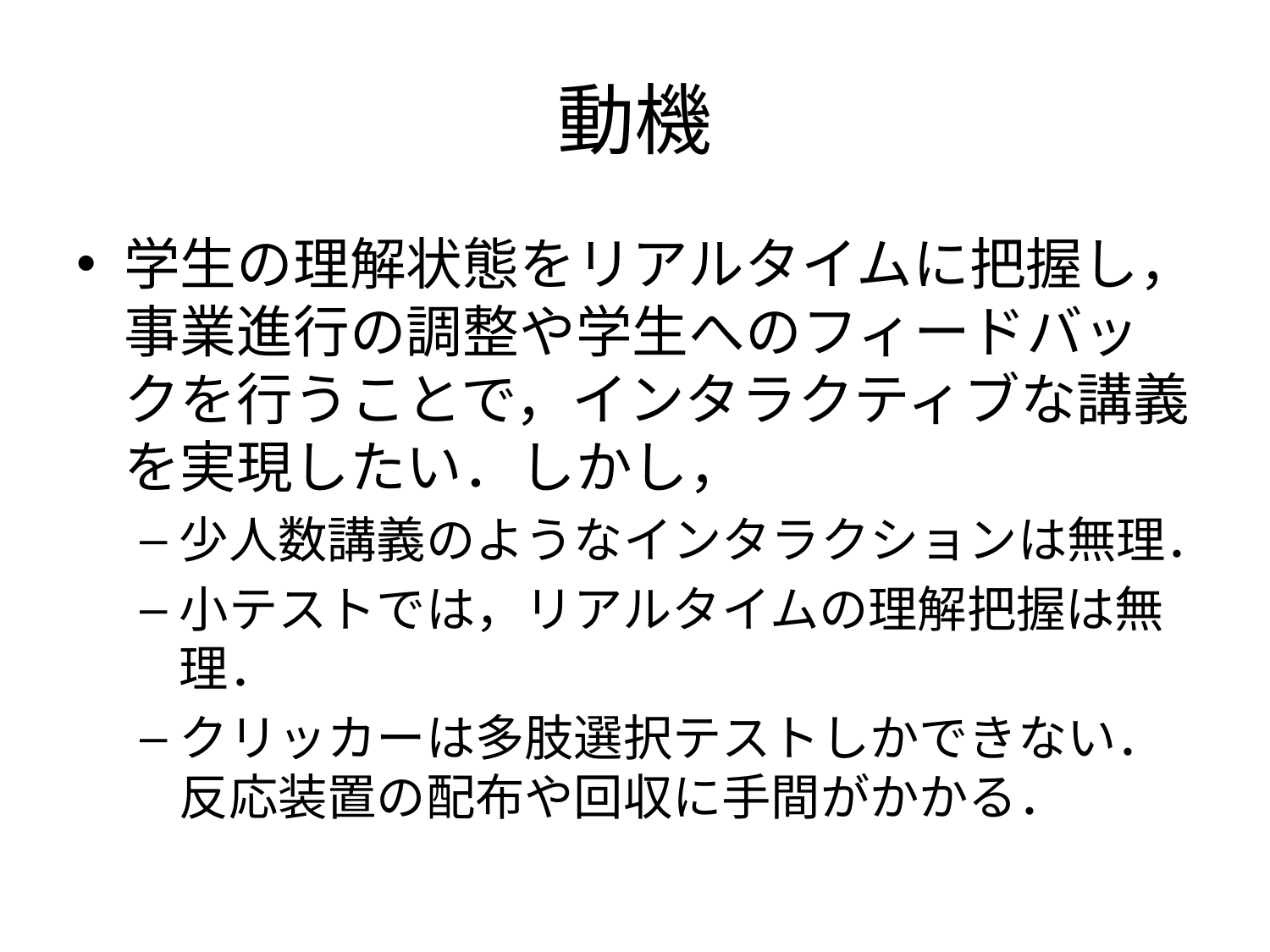

# 動機
学生の理解状態をリアルタイムに把握し，事業進行の調整や学生へのフィードバックを行うことで，インタラクティブな講義を実現したい．しかし，
少人数講義のようなインタラクションは無理．
小テストでは，リアルタイムの理解把握は無理．
クリッカーは多肢選択テストしかできない．反応装置の配布や回収に手間がかかる．